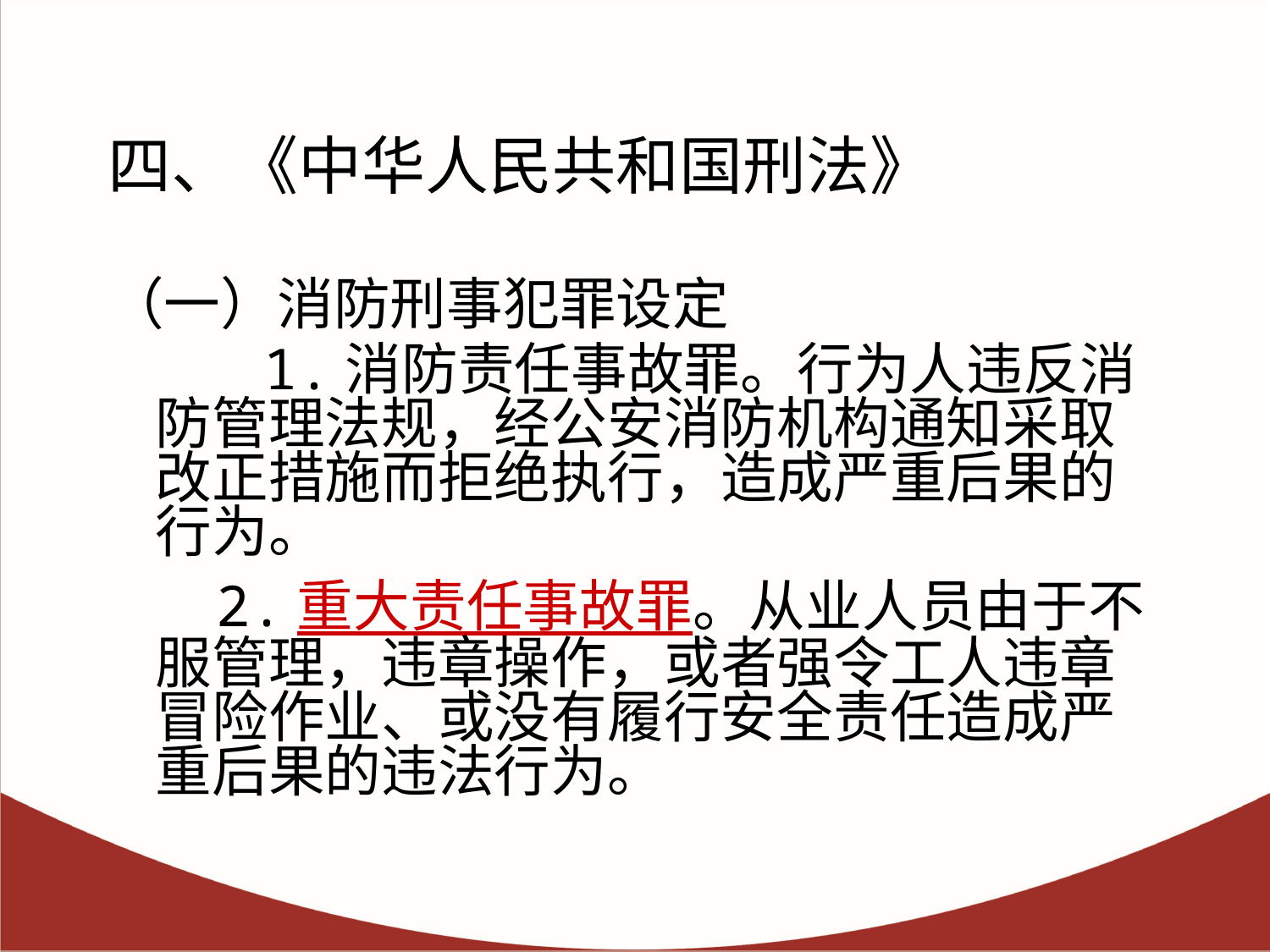

# 四、《中华人民共和国刑法》
（一）消防刑事犯罪设定
           1.消防责任事故罪。行为人违反消防管理法规，经公安消防机构通知采取改正措施而拒绝执行，造成严重后果的行为。
　   2.重大责任事故罪。从业人员由于不服管理，违章操作，或者强令工人违章冒险作业、或没有履行安全责任造成严重后果的违法行为。